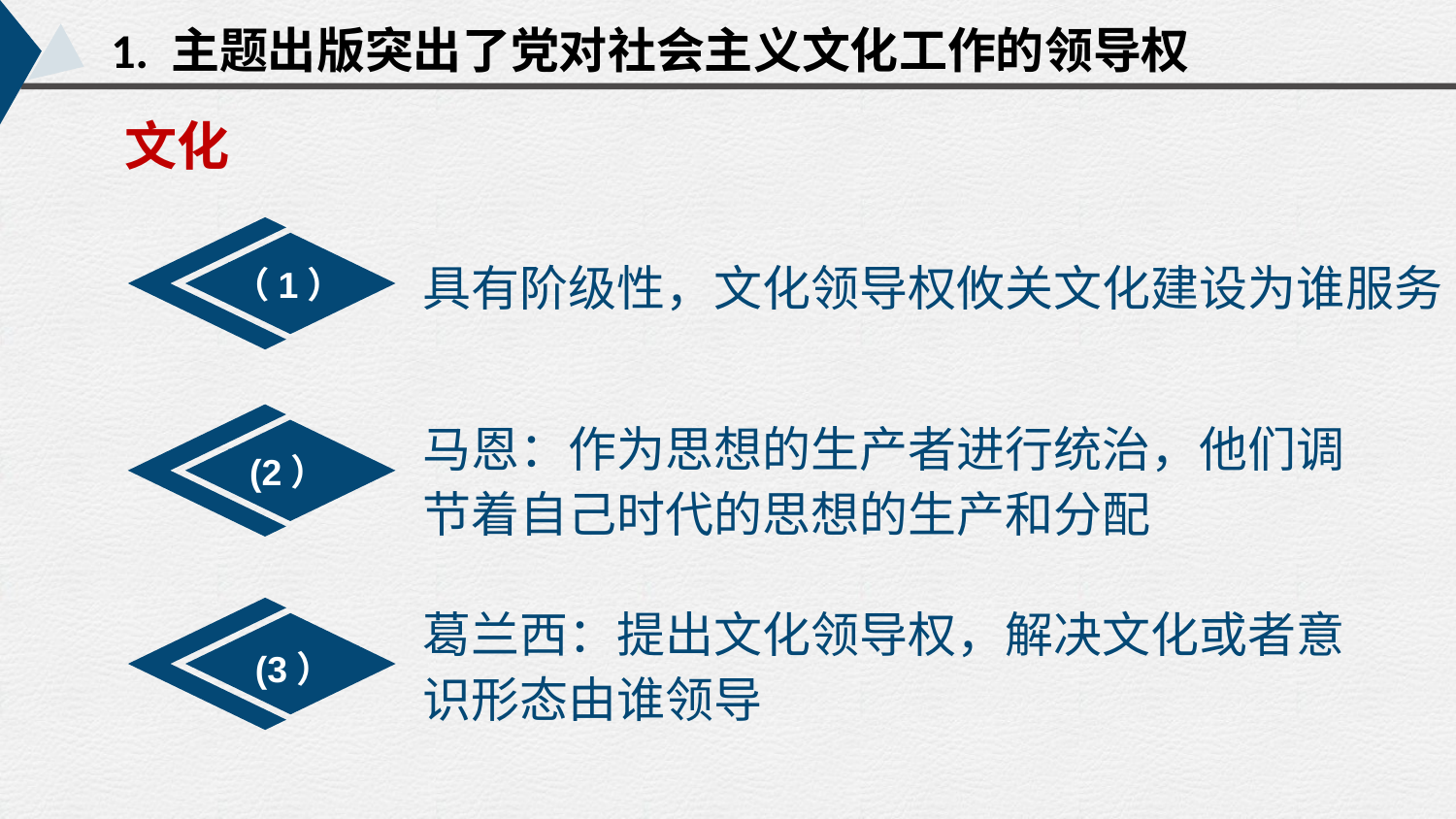

1. 主题出版突出了党对社会主义文化工作的领导权

文化

（1）
具有阶级性，文化领导权攸关文化建设为谁服务

(2）
马恩：作为思想的生产者进行统治，他们调节着自己时代的思想的生产和分配

葛兰西：提出文化领导权，解决文化或者意识形态由谁领导

(3）